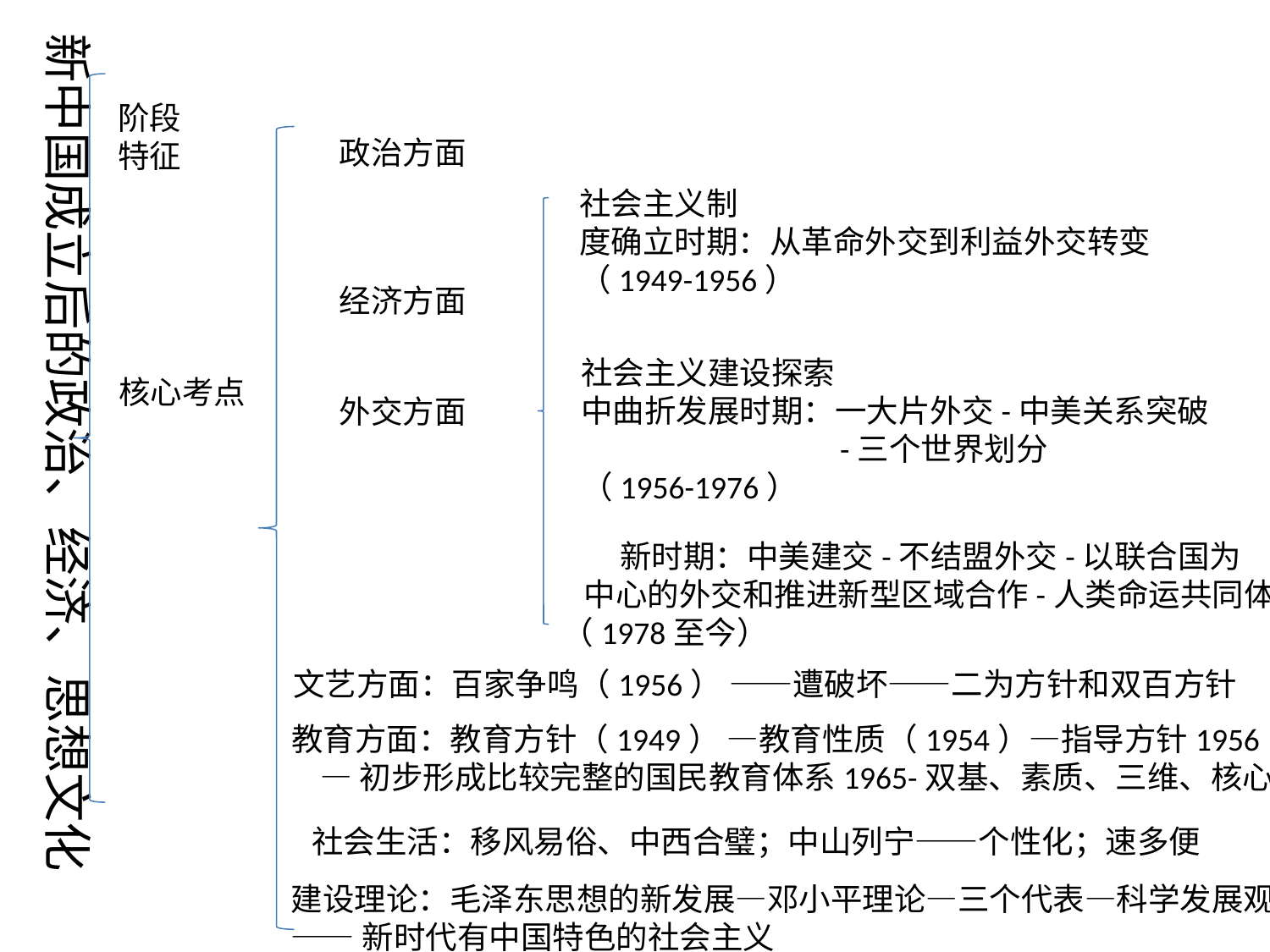

新中国成立后的政治、经济、思想文化

阶段
特征

政治方面
社会主义制
度确立时期：从革命外交到利益外交转变
（1949-1956）

经济方面
社会主义建设探索
中曲折发展时期：一大片外交-中美关系突破
                                    -三个世界划分
（1956-1976）
核心考点
外交方面
       新时期：中美建交-不结盟外交-以联合国为
  中心的外交和推进新型区域合作-人类命运共同体
（1978至今）
文艺方面：百家争鸣（1956） ——遭破坏——二为方针和双百方针
教育方面：教育方针（1949） —教育性质（1954）—指导方针1956
    —初步形成比较完整的国民教育体系1965-双基、素质、三维、核心
社会生活：移风易俗、中西合璧；中山列宁——个性化；速多便
建设理论：毛泽东思想的新发展—邓小平理论—三个代表—科学发展观
——新时代有中国特色的社会主义